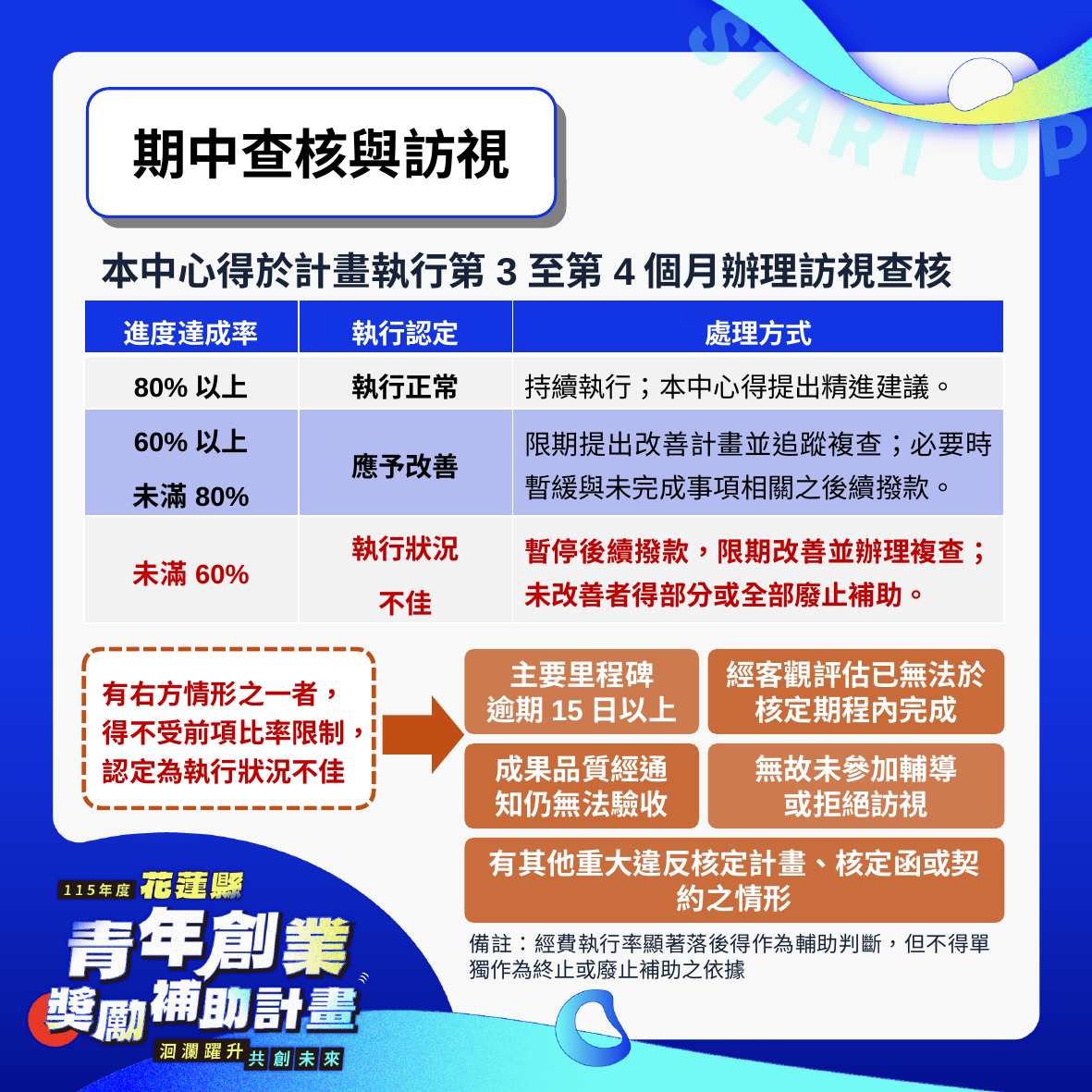

期中查核與訪視

本中心得於計畫執行第3至第4個月辦理訪視查核
| 進度達成率 | 執行認定 | 處理方式 |
| --- | --- | --- |
| 80%以上 | 執行正常 | 持續執行；本中心得提出精進建議。 |
| 60%以上 未滿80% | 應予改善 | 限期提出改善計畫並追蹤複查；必要時暫緩與未完成事項相關之後續撥款。 |
| 未滿60% | 執行狀況 不佳 | 暫停後續撥款，限期改善並辦理複查；未改善者得部分或全部廢止補助。 |
主要里程碑
逾期15日以上
經客觀評估已無法於核定期程內完成
有右方情形之一者，得不受前項比率限制，認定為執行狀況不佳

無故未參加輔導
或拒絕訪視
成果品質經通知仍無法驗收
有其他重大違反核定計畫、核定函或契約之情形
備註：經費執行率顯著落後得作為輔助判斷，但不得單獨作為終止或廢止補助之依據